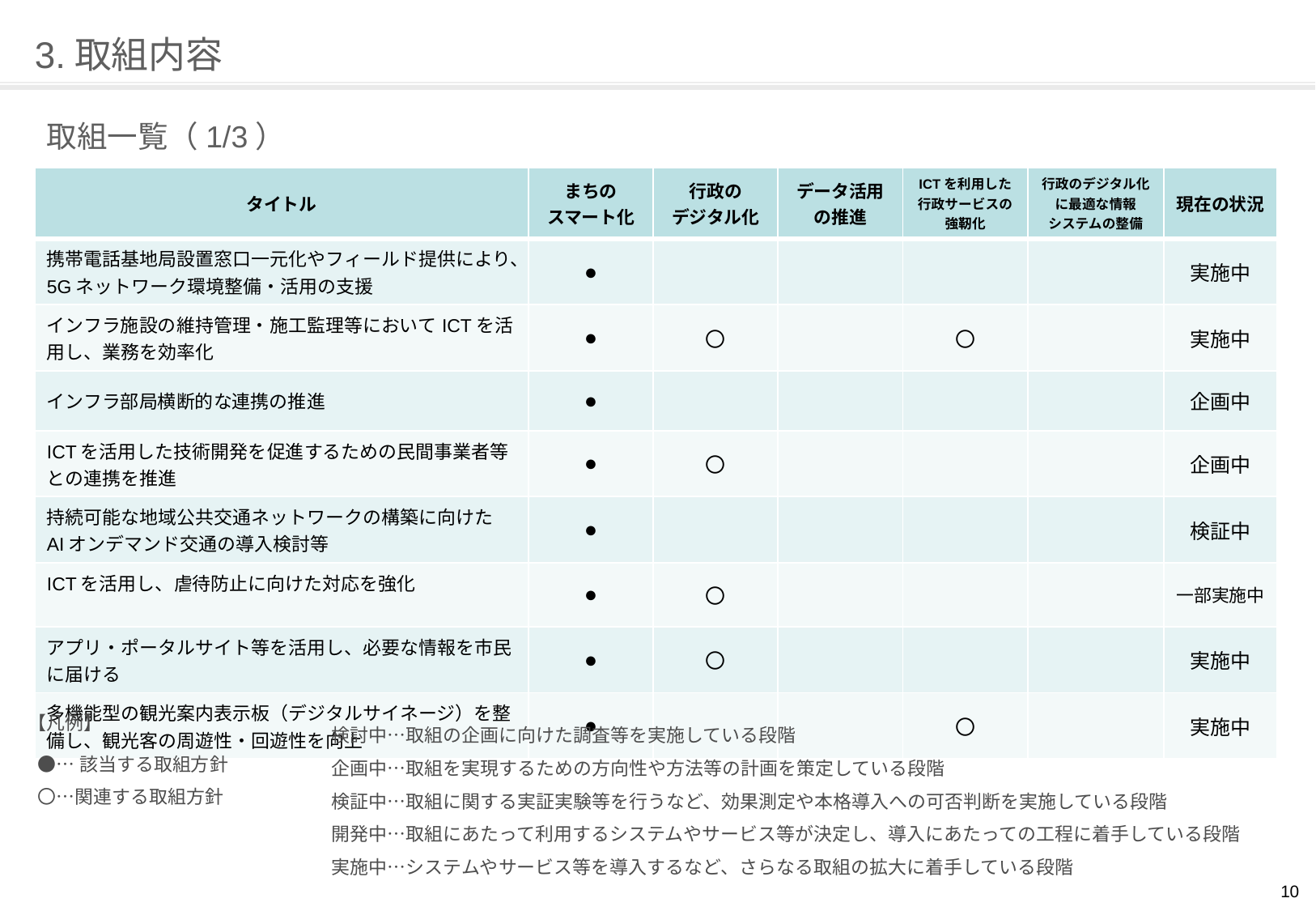

# 3.取組内容
取組一覧（1/3）

| タイトル | まちの スマート化 | 行政の デジタル化 | データ活用の推進 | ICTを利用した 行政サービスの強靭化 | 行政のデジタル化に最適な情報 システムの整備 | 現在の状況 |
| --- | --- | --- | --- | --- | --- | --- |
| 携帯電話基地局設置窓口一元化やフィールド提供により、5Gネットワーク環境整備・活用の支援 | ● |  |  |  |  | 実施中 |
| インフラ施設の維持管理・施工監理等においてICTを活用し、業務を効率化 | ● | 〇 |  | 〇 |  | 実施中 |
| インフラ部局横断的な連携の推進 | ● |  |  |  |  | 企画中 |
| ICTを活用した技術開発を促進するための民間事業者等との連携を推進 | ● | 〇 |  |  |  | 企画中 |
| 持続可能な地域公共交通ネットワークの構築に向けたAIオンデマンド交通の導入検討等 | ● |  |  |  |  | 検証中 |
| ICTを活用し、虐待防止に向けた対応を強化 | ● | 〇 |  |  |  | 一部実施中 |
| アプリ・ポータルサイト等を活用し、必要な情報を市民に届ける | ● | 〇 |  |  |  | 実施中 |
| 多機能型の観光案内表示板（デジタルサイネージ）を整備し、観光客の周遊性・回遊性を向上 | ● |  |  | 〇 |  | 実施中 |
【凡例】

検討中…取組の企画に向けた調査等を実施している段階
企画中…取組を実現するための方向性や方法等の計画を策定している段階
検証中…取組に関する実証実験等を行うなど、効果測定や本格導入への可否判断を実施している段階
開発中…取組にあたって利用するシステムやサービス等が決定し、導入にあたっての工程に着手している段階
実施中…システムやサービス等を導入するなど、さらなる取組の拡大に着手している段階
●…該当する取組方針
〇…関連する取組方針
10